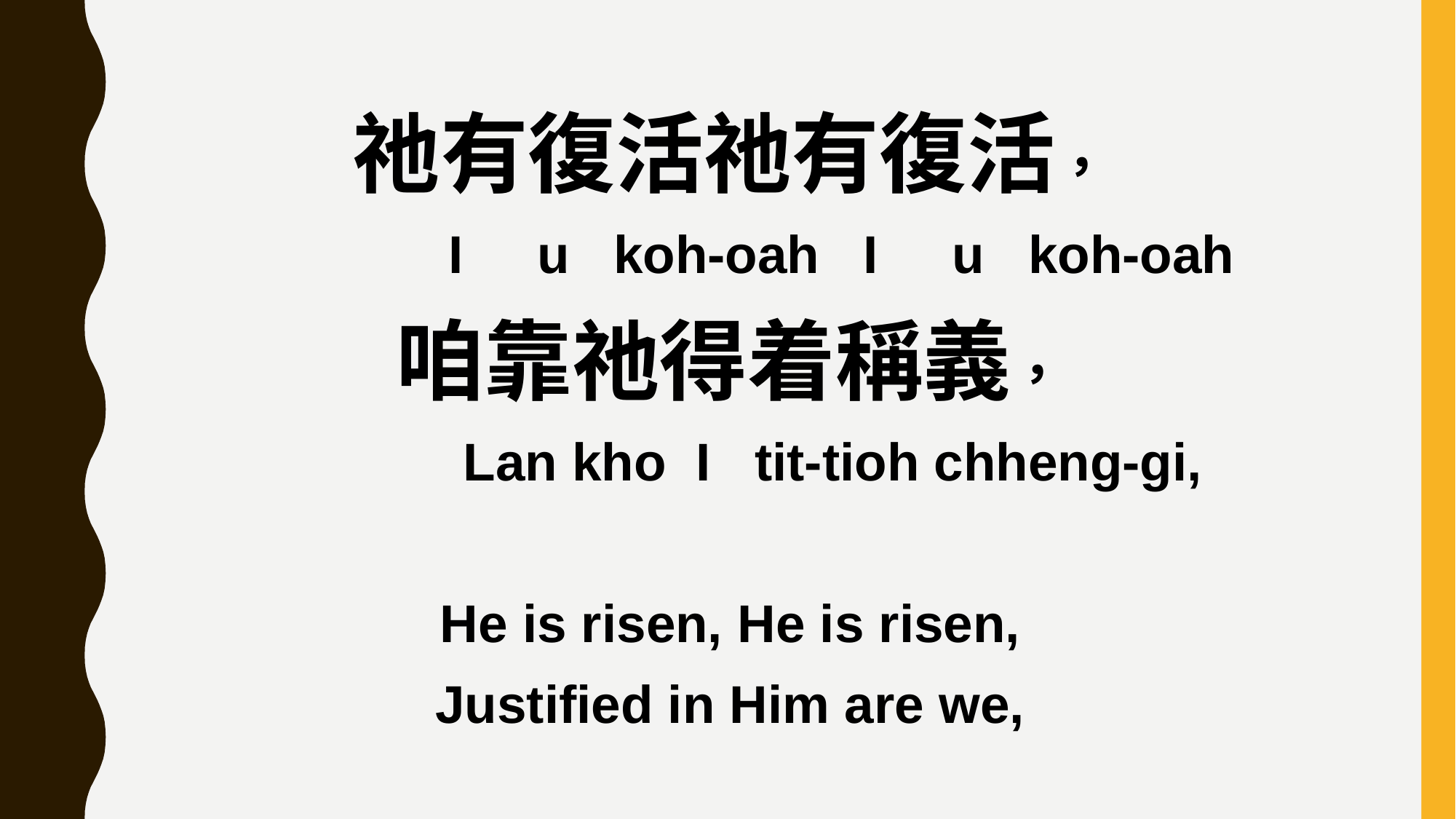

祂有復活祂有復活，
                 I     u   koh-oah   I     u   koh-oah
咱靠祂得着稱義，
                  Lan kho  I   tit-tioh chheng-gi,

He is risen, He is risen,
Justified in Him are we,